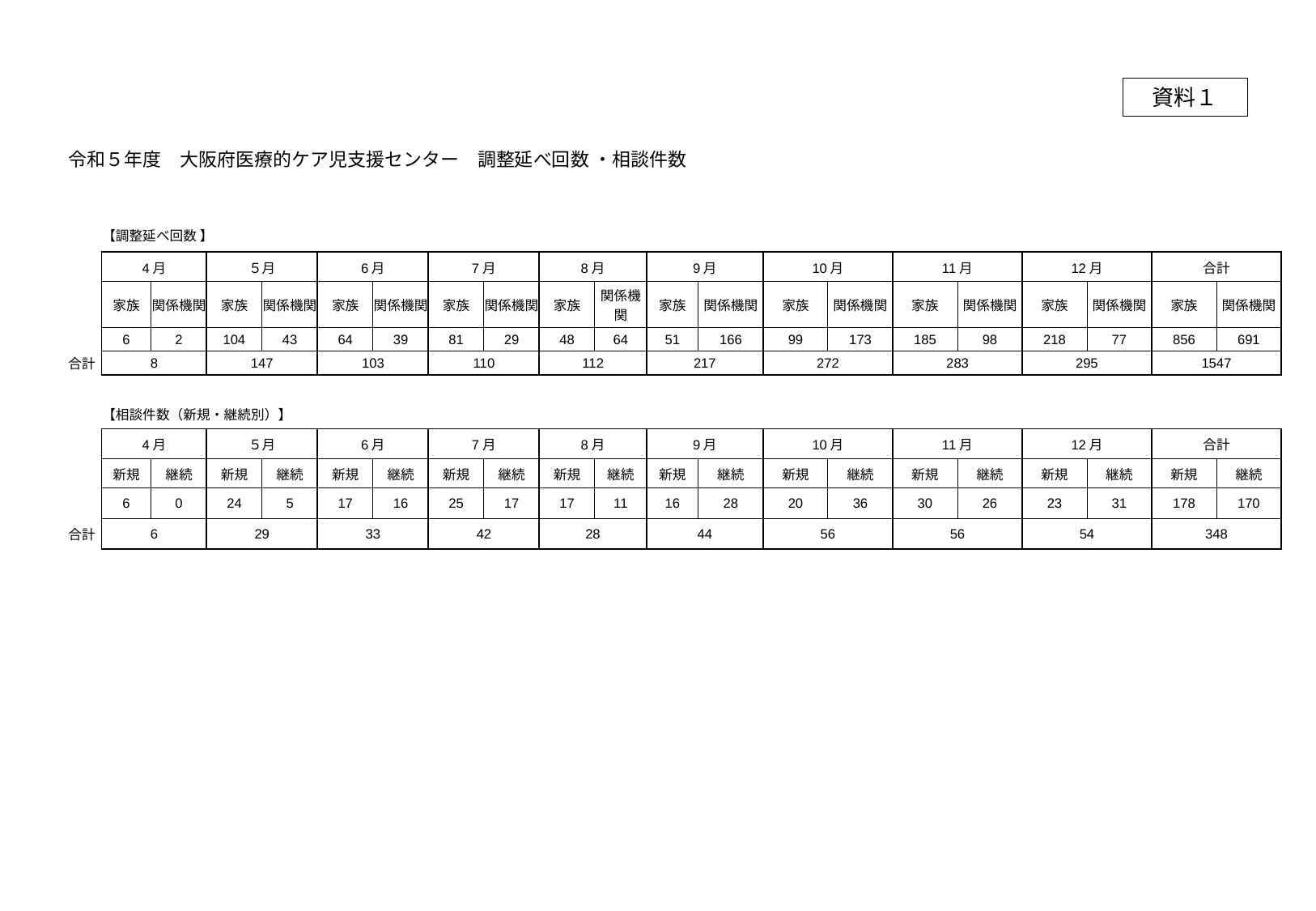

資料１
| 令和５年度　大阪府医療的ケア児支援センター　調整延べ回数 ・相談件数 |  |  |  |  |  |  |  |  |  |  |  |  |  |  |  |  |  |  |  |  |
| --- | --- | --- | --- | --- | --- | --- | --- | --- | --- | --- | --- | --- | --- | --- | --- | --- | --- | --- | --- | --- |
|  |  |  |  |  |  |  |  |  |  |  |  |  |  |  |  |  |  |  |  |  |
|  | 【調整延べ回数 】 |  |  |  |  |  |  |  |  |  |  |  |  |  |  |  |  |  |  |  |
|  | 4月 |  | ５月 |  | 6月 |  | 7月 |  | 8月 |  | 9月 |  | 10月 |  | 11月 |  | 12月 |  | 合計 |  |
|  | 家族 | 関係機関 | 家族 | 関係機関 | 家族 | 関係機関 | 家族 | 関係機関 | 家族 | 関係機関 | 家族 | 関係機関 | 家族 | 関係機関 | 家族 | 関係機関 | 家族 | 関係機関 | 家族 | 関係機関 |
|  | 6 | 2 | 104 | 43 | 64 | 39 | 81 | 29 | 48 | 64 | 51 | 166 | 99 | 173 | 185 | 98 | 218 | 77 | 856 | 691 |
| 合計 | 8 |  | 147 |  | 103 |  | 110 |  | 112 |  | 217 |  | 272 |  | 283 |  | 295 |  | 1547 |  |
|  |  |  |  |  |  |  |  |  |  |  |  |  |  |  |  |  |  |  |  |  |
|  | 【相談件数（新規・継続別）】 |  |  |  |  |  |  |  |  |  |  |  |  |  |  |  |  |  |  |  |
|  | 4月 |  | ５月 |  | 6月 |  | 7月 |  | 8月 |  | 9月 |  | 10月 |  | 11月 |  | 12月 |  | 合計 |  |
|  | 新規 | 継続 | 新規 | 継続 | 新規 | 継続 | 新規 | 継続 | 新規 | 継続 | 新規 | 継続 | 新規 | 継続 | 新規 | 継続 | 新規 | 継続 | 新規 | 継続 |
|  | 6 | 0 | 24 | 5 | 17 | 16 | 25 | 17 | 17 | 11 | 16 | 28 | 20 | 36 | 30 | 26 | 23 | 31 | 178 | 170 |
| 合計 | 6 |  | 29 |  | 33 |  | 42 |  | 28 |  | 44 |  | 56 |  | 56 |  | 54 |  | 348 |  |